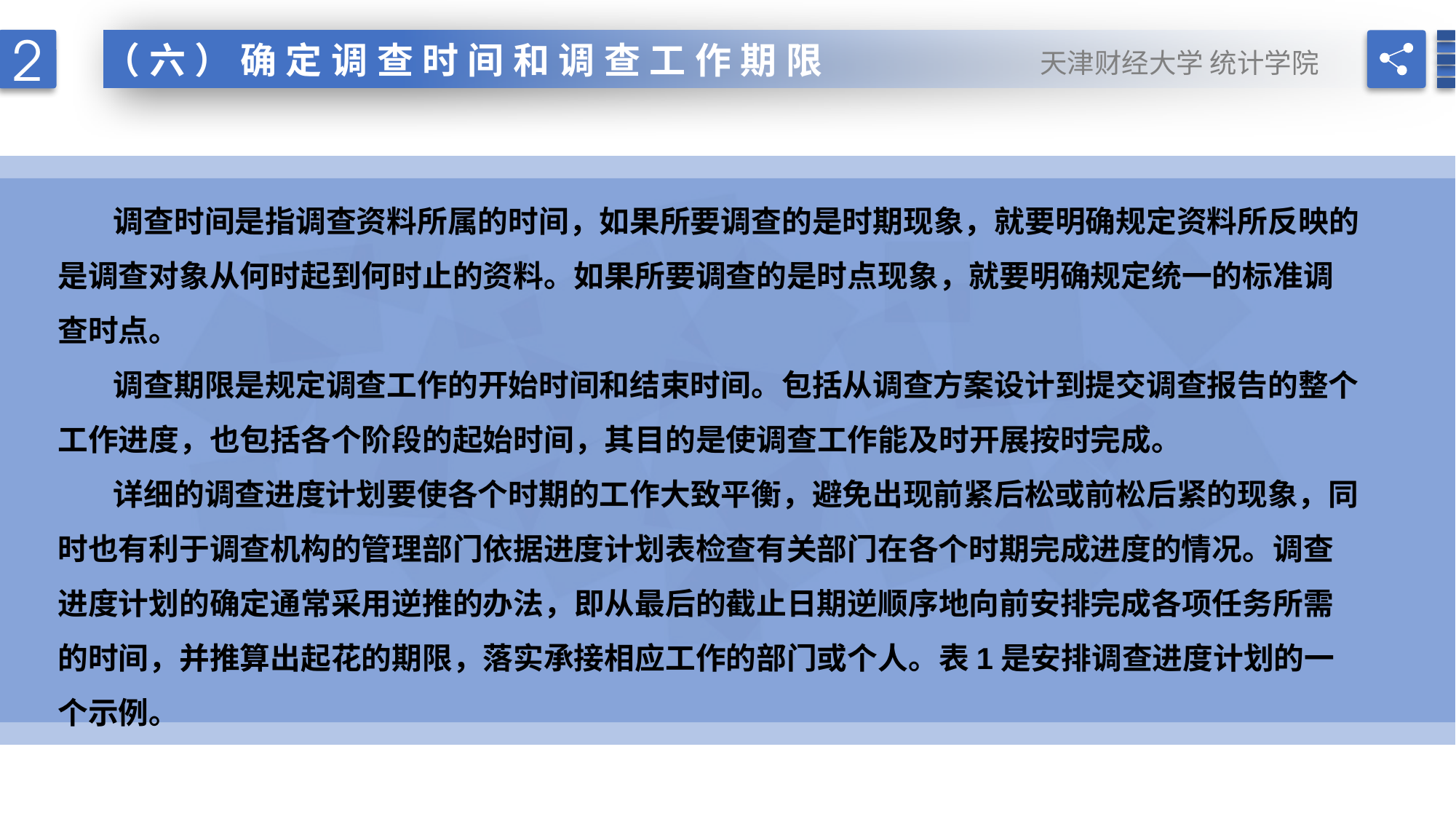

2

天津财经大学 统计学院

（六）确定调查时间和调查工作期限

       调查时间是指调查资料所属的时间，如果所要调查的是时期现象，就要明确规定资料所反映的是调查对象从何时起到何时止的资料。如果所要调查的是时点现象，就要明确规定统一的标准调查时点。
       调查期限是规定调查工作的开始时间和结束时间。包括从调查方案设计到提交调查报告的整个工作进度，也包括各个阶段的起始时间，其目的是使调查工作能及时开展按时完成。
       详细的调查进度计划要使各个时期的工作大致平衡，避免出现前紧后松或前松后紧的现象，同时也有利于调查机构的管理部门依据进度计划表检查有关部门在各个时期完成进度的情况。调查进度计划的确定通常采用逆推的办法，即从最后的截止日期逆顺序地向前安排完成各项任务所需的时间，并推算出起花的期限，落实承接相应工作的部门或个人。表1是安排调查进度计划的一个示例。